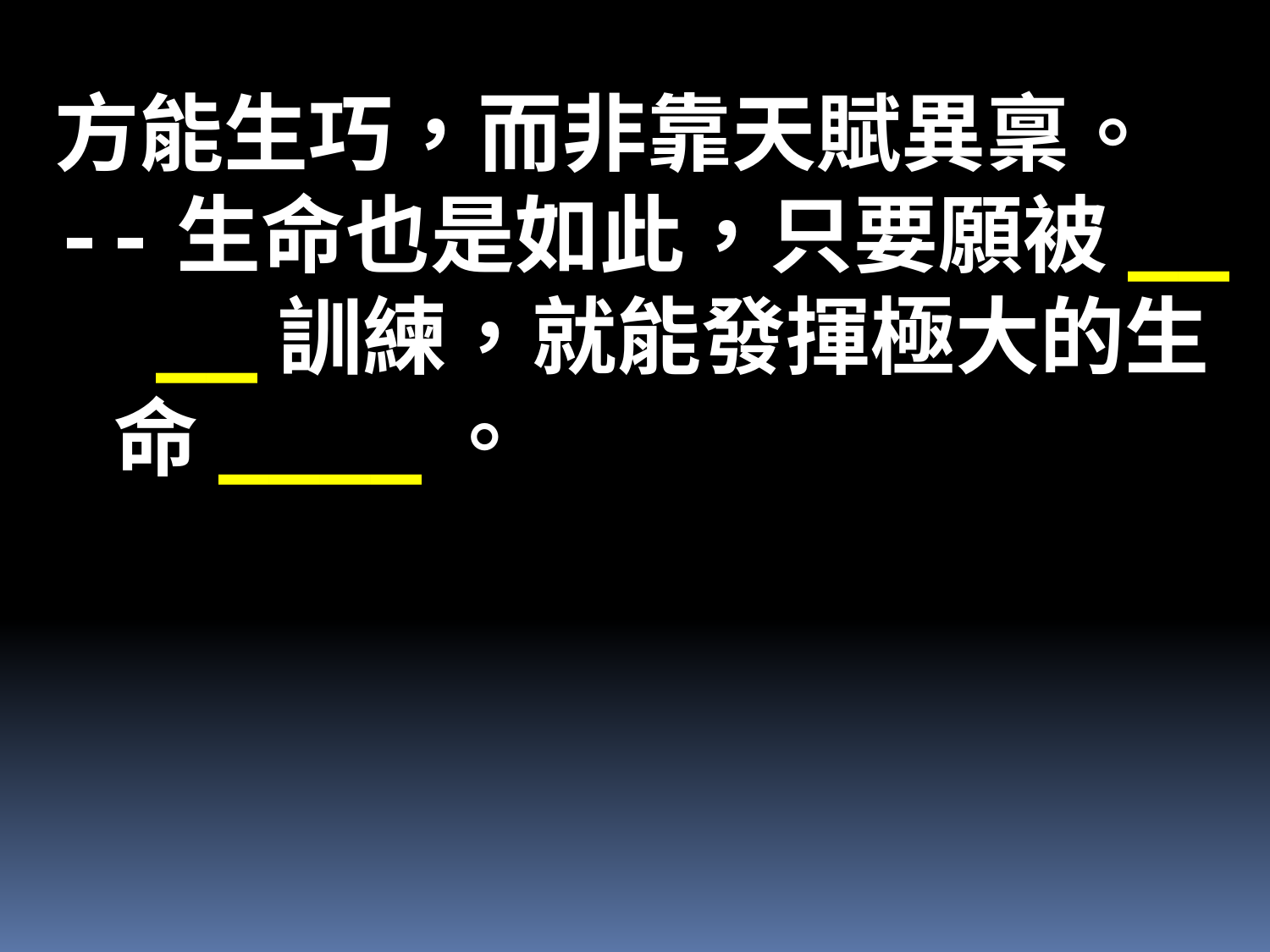

方能生巧，而非靠天賦異稟。
--生命也是如此，只要願被__
  __訓練，就能發揮極大的生
  命____。